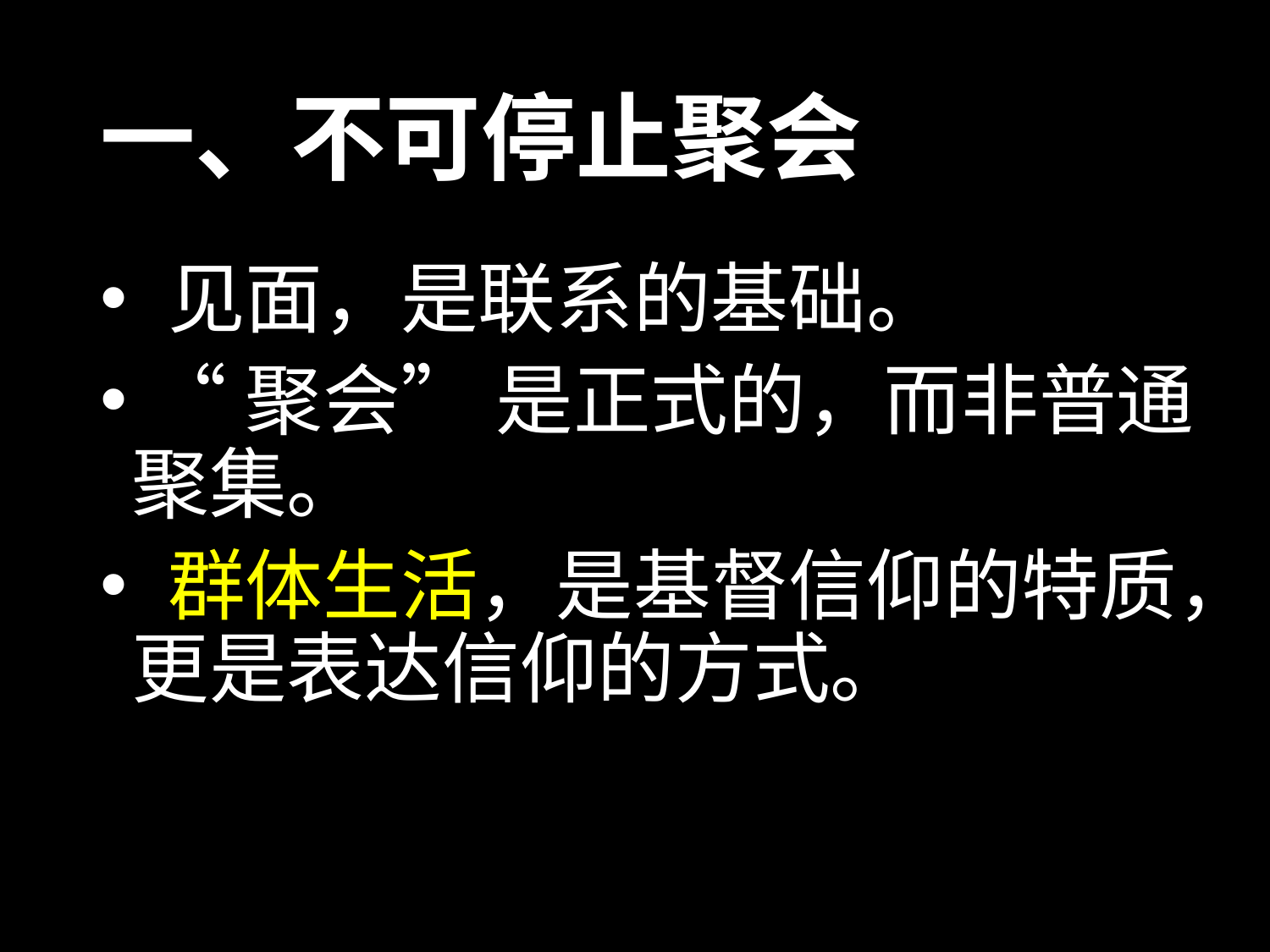

# 一、不可停止聚会
 见面，是联系的基础。
 “聚会” 是正式的，而非普通聚集。
 群体生活，是基督信仰的特质，更是表达信仰的方式。